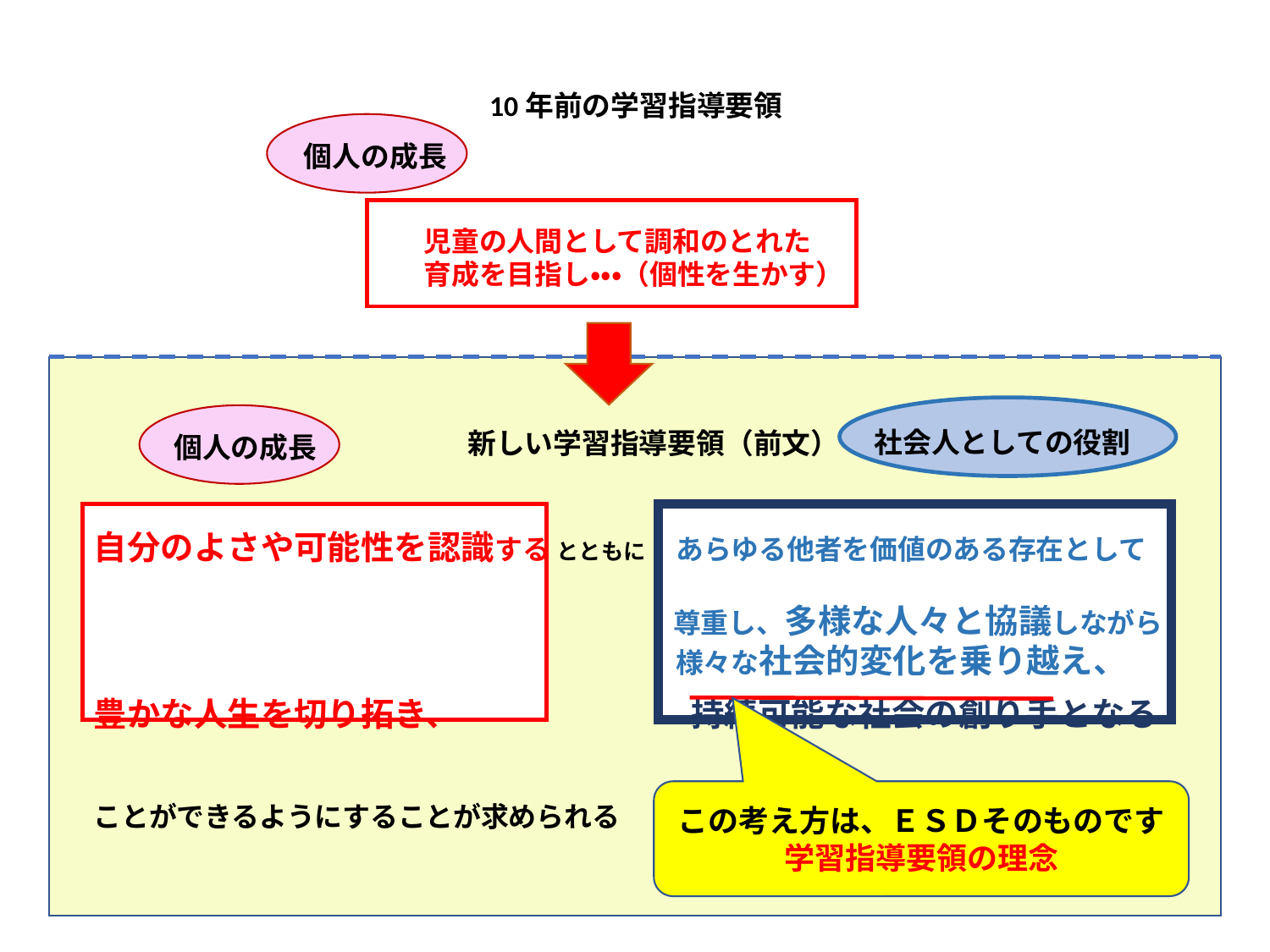

10年前の学習指導要領

個人の成長

児童の人間として調和のとれた
育成を目指し・・・（個性を生かす）

社会人としての役割
新しい学習指導要領（前文）
個人の成長

自分のよさや可能性を認識する とともに      あらゆる他者を価値のある存在として
　　　　　　　　　　　　　　　　　　　   　 尊重し、多様な人々と協議しながら
　　　　　　　　　　　　　　　　　　　　　様々な社会的変化を乗り越え、

豊かな人生を切り拓き、　　　　　　    　  持続可能な社会の創り手となる

ことができるようにすることが求められる

この考え方は、ＥＳＤそのものです
学習指導要領の理念